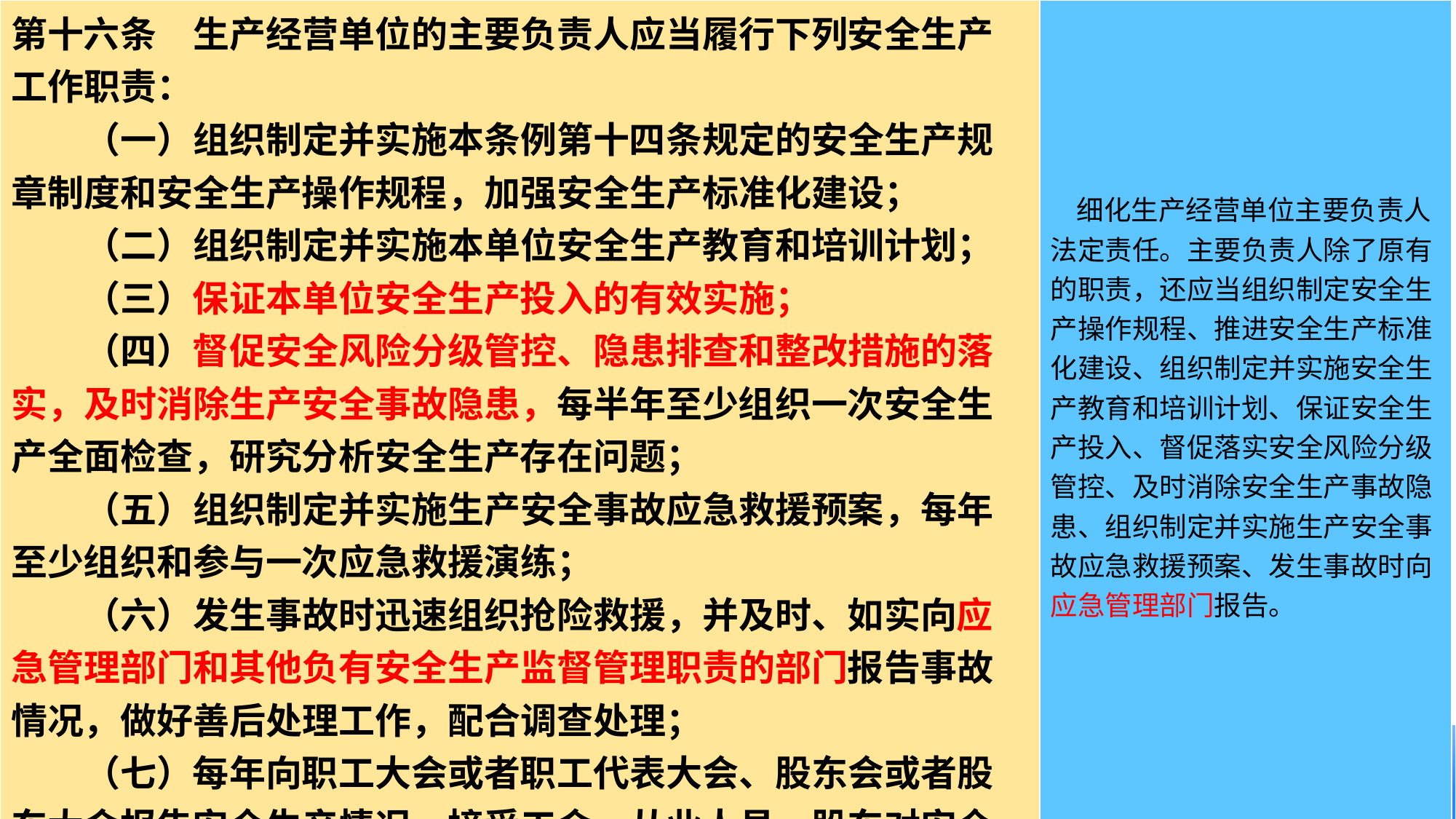

| 第十六条　生产经营单位的主要负责人应当履行下列安全生产工作职责： 　　（一）组织制定并实施本条例第十四条规定的安全生产规章制度和安全生产操作规程，加强安全生产标准化建设； 　　（二）组织制定并实施本单位安全生产教育和培训计划； 　　（三）保证本单位安全生产投入的有效实施； 　　（四）督促安全风险分级管控、隐患排查和整改措施的落实，及时消除生产安全事故隐患，每半年至少组织一次安全生产全面检查，研究分析安全生产存在问题； 　　（五）组织制定并实施生产安全事故应急救援预案，每年至少组织和参与一次应急救援演练； 　　（六）发生事故时迅速组织抢险救援，并及时、如实向应急管理部门和其他负有安全生产监督管理职责的部门报告事故情况，做好善后处理工作，配合调查处理； 　　（七）每年向职工大会或者职工代表大会、股东会或者股东大会报告安全生产情况，接受工会、从业人员、股东对安全生产工作的监督； 　　（八）法律、法规规定的其他安全生产工作职责。 | 细化生产经营单位主要负责人法定责任。主要负责人除了原有的职责，还应当组织制定安全生产操作规程、推进安全生产标准化建设、组织制定并实施安全生产教育和培训计划、保证安全生产投入、督促落实安全风险分级管控、及时消除安全生产事故隐患、组织制定并实施生产安全事故应急救援预案、发生事故时向应急管理部门报告。 |
| --- | --- |
#